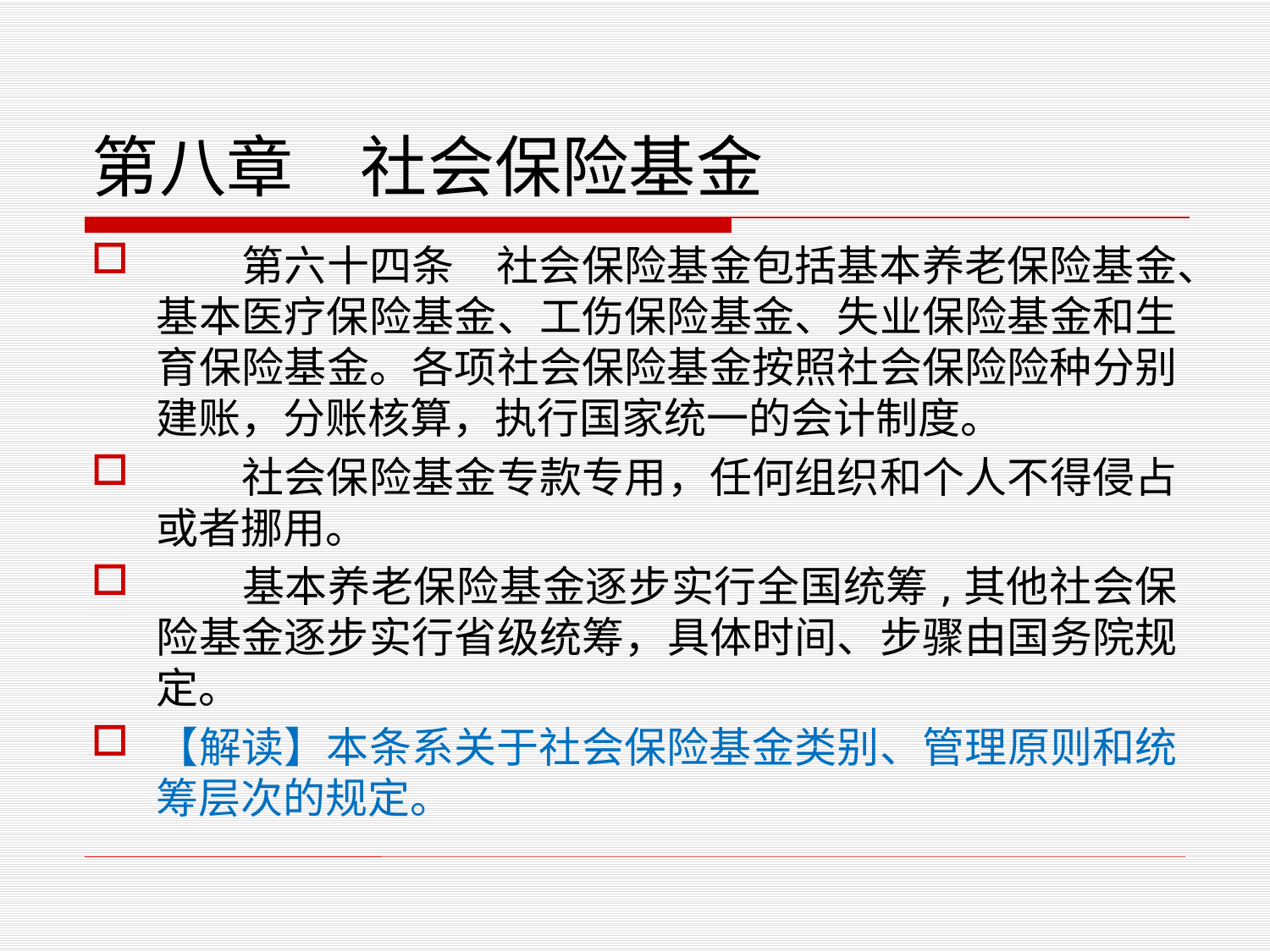

# 第八章　社会保险基金
　　第六十四条　社会保险基金包括基本养老保险基金、基本医疗保险基金、工伤保险基金、失业保险基金和生育保险基金。各项社会保险基金按照社会保险险种分别建账，分账核算，执行国家统一的会计制度。
　　社会保险基金专款专用，任何组织和个人不得侵占或者挪用。
　　基本养老保险基金逐步实行全国统筹,其他社会保险基金逐步实行省级统筹，具体时间、步骤由国务院规定。
【解读】本条系关于社会保险基金类别、管理原则和统筹层次的规定。